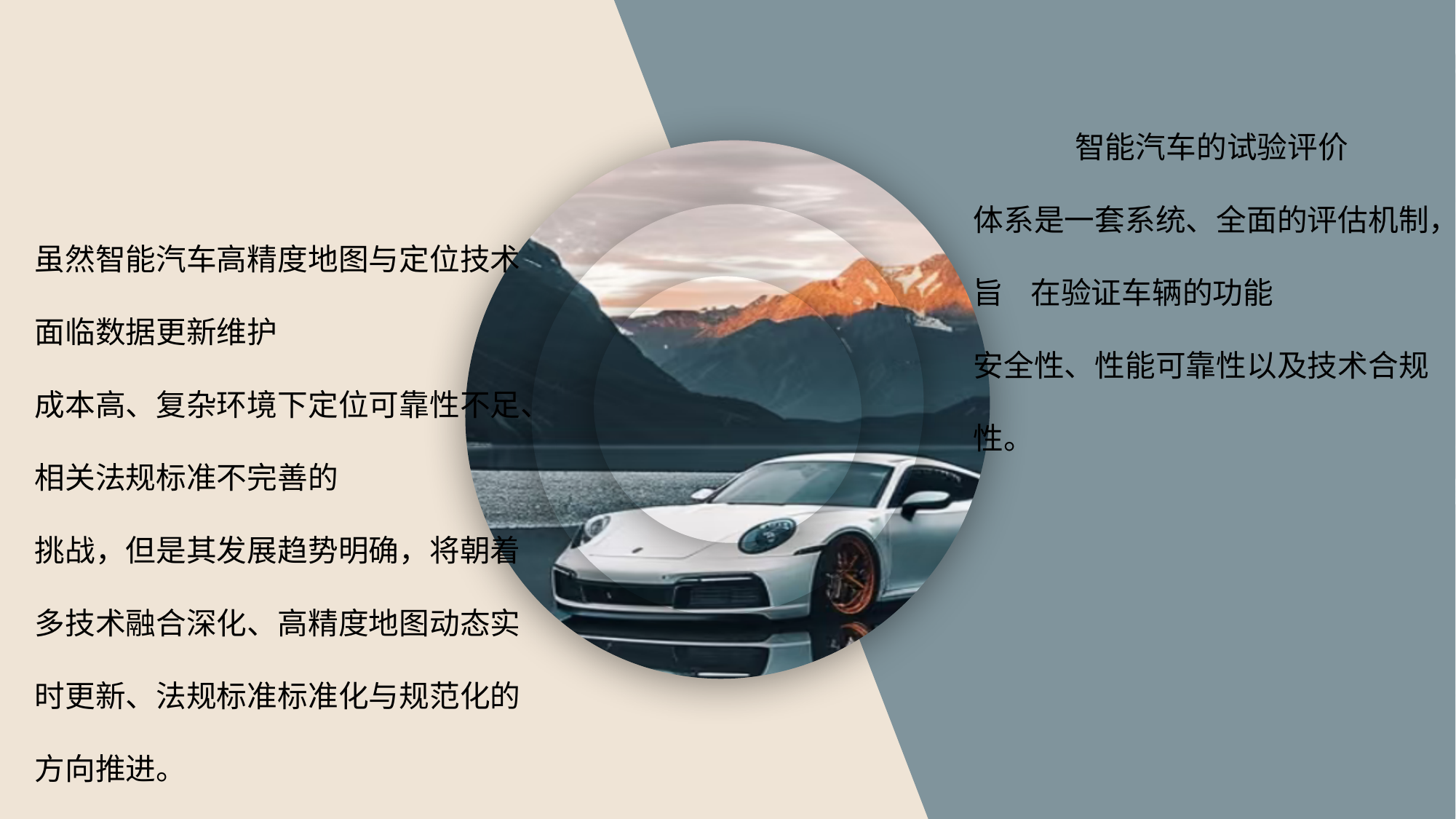

智能汽车的试验评价
体系是一套系统、全面的评估机制，旨    在验证车辆的功能
安全性、性能可靠性以及技术合规性。

虽然智能汽车高精度地图与定位技术面临数据更新维护
成本高、复杂环境下定位可靠性不足、相关法规标准不完善的
挑战，但是其发展趋势明确，将朝着多技术融合深化、高精度地图动态实时更新、法规标准标准化与规范化的方向推进。